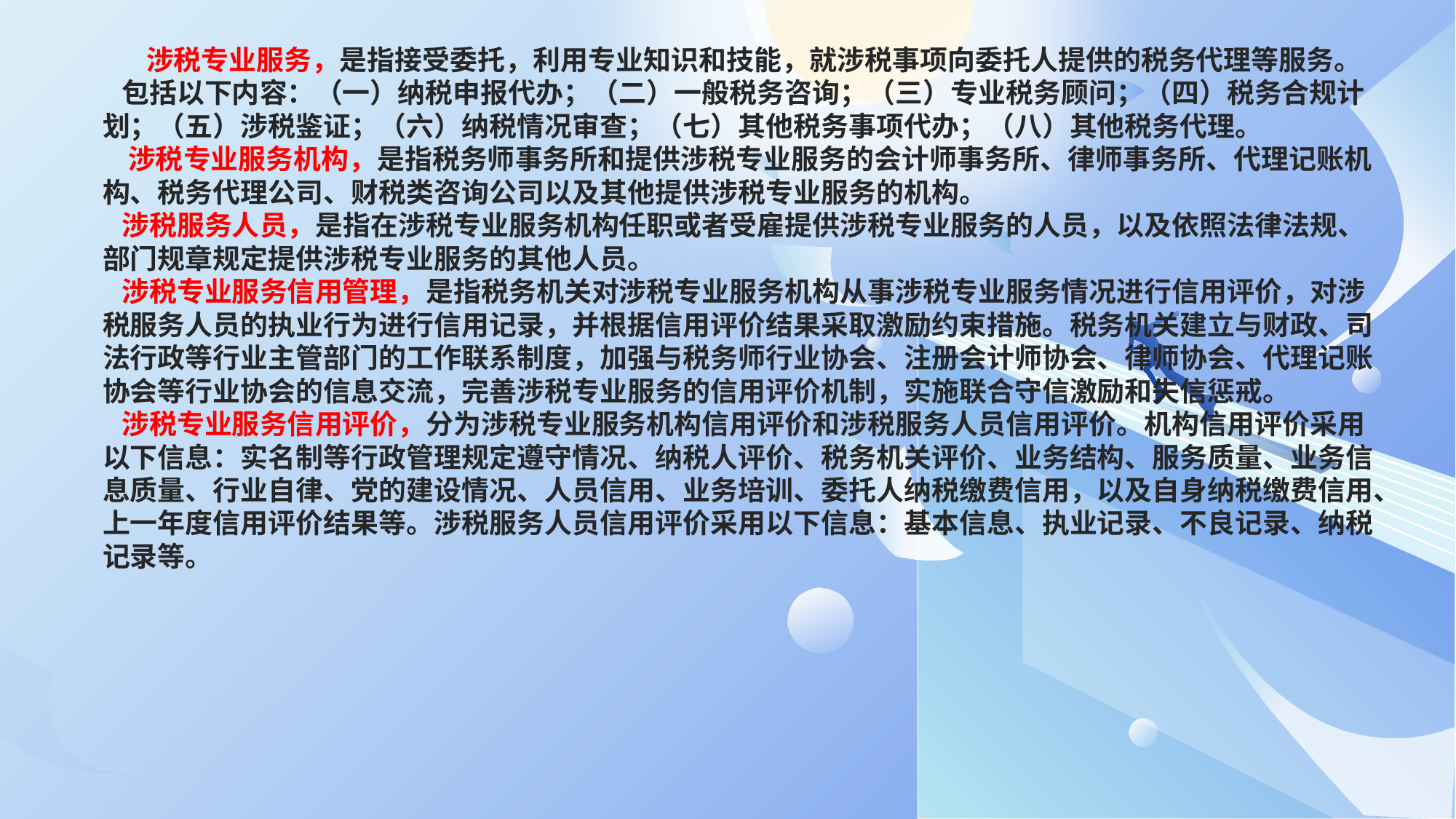

涉税专业服务，是指接受委托，利用专业知识和技能，就涉税事项向委托人提供的税务代理等服务。
   包括以下内容：（一）纳税申报代办；（二）一般税务咨询；（三）专业税务顾问；（四）税务合规计划；（五）涉税鉴证；（六）纳税情况审查；（七）其他税务事项代办；（八）其他税务代理。
    涉税专业服务机构，是指税务师事务所和提供涉税专业服务的会计师事务所、律师事务所、代理记账机构、税务代理公司、财税类咨询公司以及其他提供涉税专业服务的机构。
   涉税服务人员，是指在涉税专业服务机构任职或者受雇提供涉税专业服务的人员，以及依照法律法规、部门规章规定提供涉税专业服务的其他人员。
   涉税专业服务信用管理，是指税务机关对涉税专业服务机构从事涉税专业服务情况进行信用评价，对涉税服务人员的执业行为进行信用记录，并根据信用评价结果采取激励约束措施。税务机关建立与财政、司法行政等行业主管部门的工作联系制度，加强与税务师行业协会、注册会计师协会、律师协会、代理记账协会等行业协会的信息交流，完善涉税专业服务的信用评价机制，实施联合守信激励和失信惩戒。
   涉税专业服务信用评价，分为涉税专业服务机构信用评价和涉税服务人员信用评价。机构信用评价采用以下信息：实名制等行政管理规定遵守情况、纳税人评价、税务机关评价、业务结构、服务质量、业务信息质量、行业自律、党的建设情况、人员信用、业务培训、委托人纳税缴费信用，以及自身纳税缴费信用、上一年度信用评价结果等。涉税服务人员信用评价采用以下信息：基本信息、执业记录、不良记录、纳税记录等。